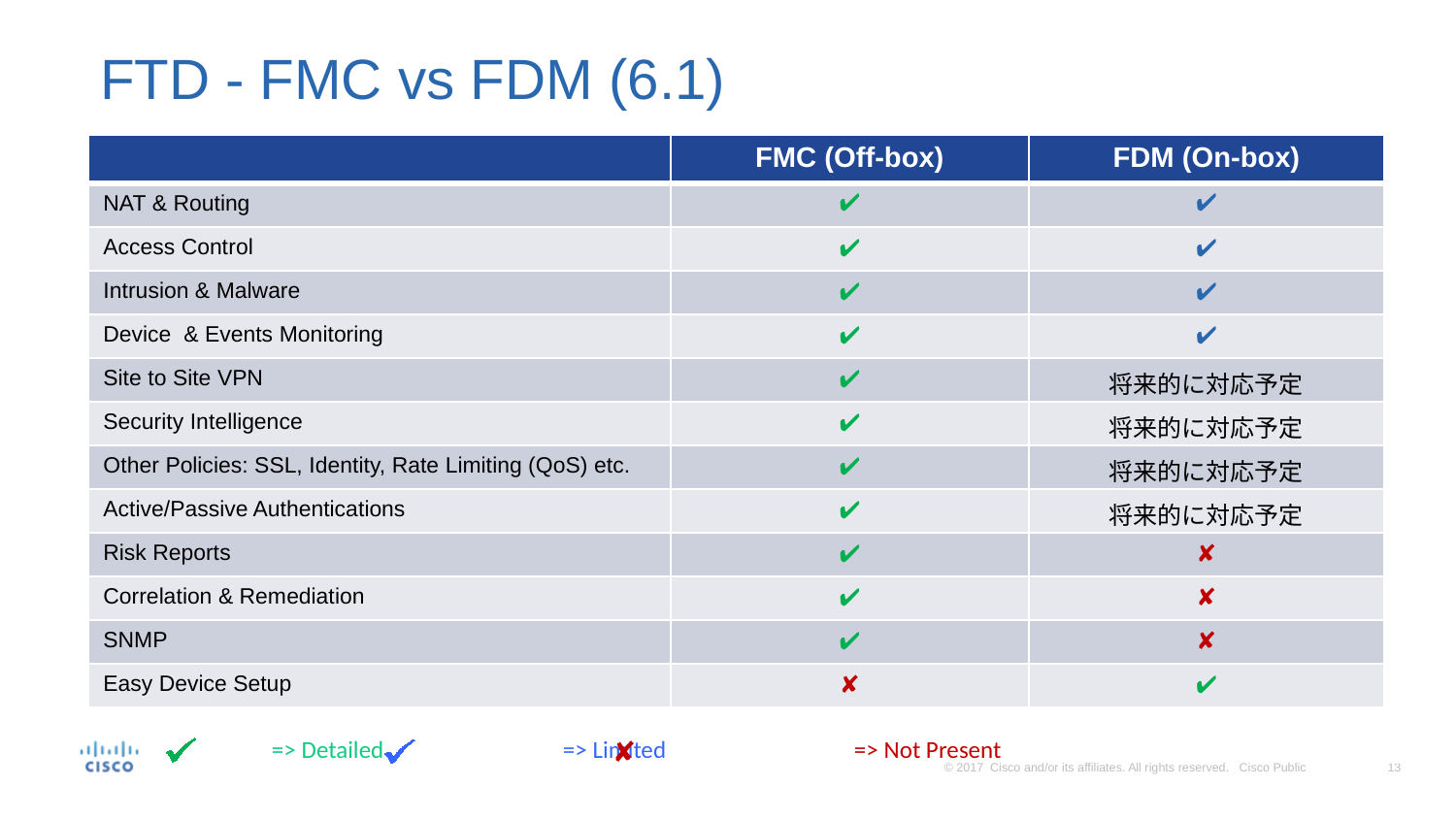

# FTD - FMC vs FDM (6.1)
|  | FMC (Off-box) | FDM (On-box) |
| --- | --- | --- |
| NAT & Routing | ✔ | ✔ |
| Access Control | ✔ | ✔ |
| Intrusion & Malware | ✔ | ✔ |
| Device & Events Monitoring | ✔ | ✔ |
| Site to Site VPN | ✔ | 将来的に対応予定 |
| Security Intelligence | ✔ | 将来的に対応予定 |
| Other Policies: SSL, Identity, Rate Limiting (QoS) etc. | ✔ | 将来的に対応予定 |
| Active/Passive Authentications | ✔ | 将来的に対応予定 |
| Risk Reports | ✔ | ✘ |
| Correlation & Remediation | ✔ | ✘ |
| SNMP | ✔ | ✘ |
| Easy Device Setup | ✘ | ✔ |
✘
 	=> Detailed		=> Limited		=> Not Present